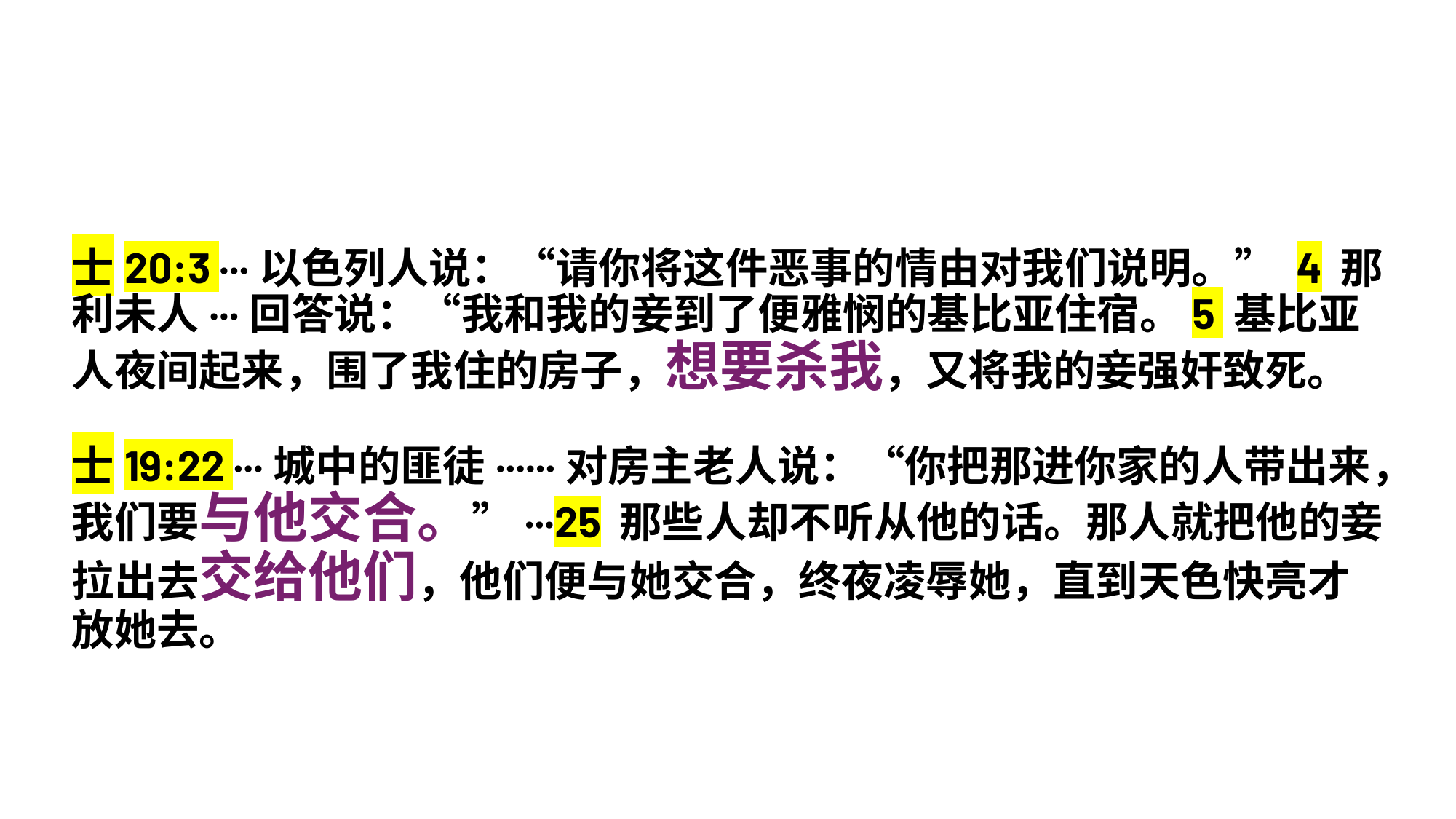

士20:3 ···以色列人说：“请你将这件恶事的情由对我们说明。” 4 那利未人···回答说：“我和我的妾到了便雅悯的基比亚住宿。5 基比亚人夜间起来，围了我住的房子，想要杀我，又将我的妾强奸致死。

士19:22 ···城中的匪徒······对房主老人说：“你把那进你家的人带出来，我们要与他交合。”···25 那些人却不听从他的话。那人就把他的妾拉出去交给他们，他们便与她交合，终夜凌辱她，直到天色快亮才放她去。